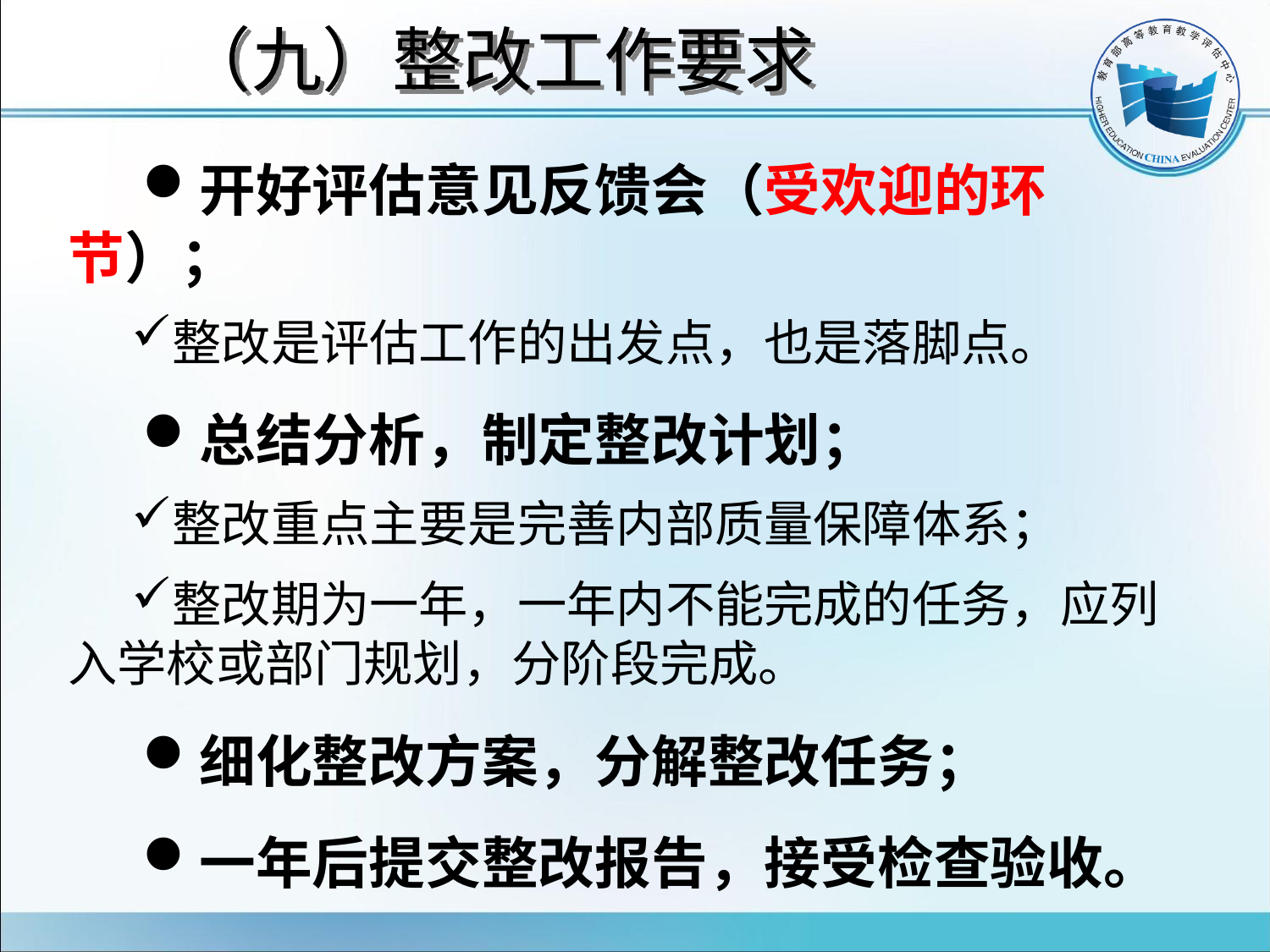

# （九）整改工作要求
开好评估意见反馈会（受欢迎的环节）；
整改是评估工作的出发点，也是落脚点。
总结分析，制定整改计划；
整改重点主要是完善内部质量保障体系；
整改期为一年，一年内不能完成的任务，应列入学校或部门规划，分阶段完成。
细化整改方案，分解整改任务；
一年后提交整改报告，接受检查验收。
72